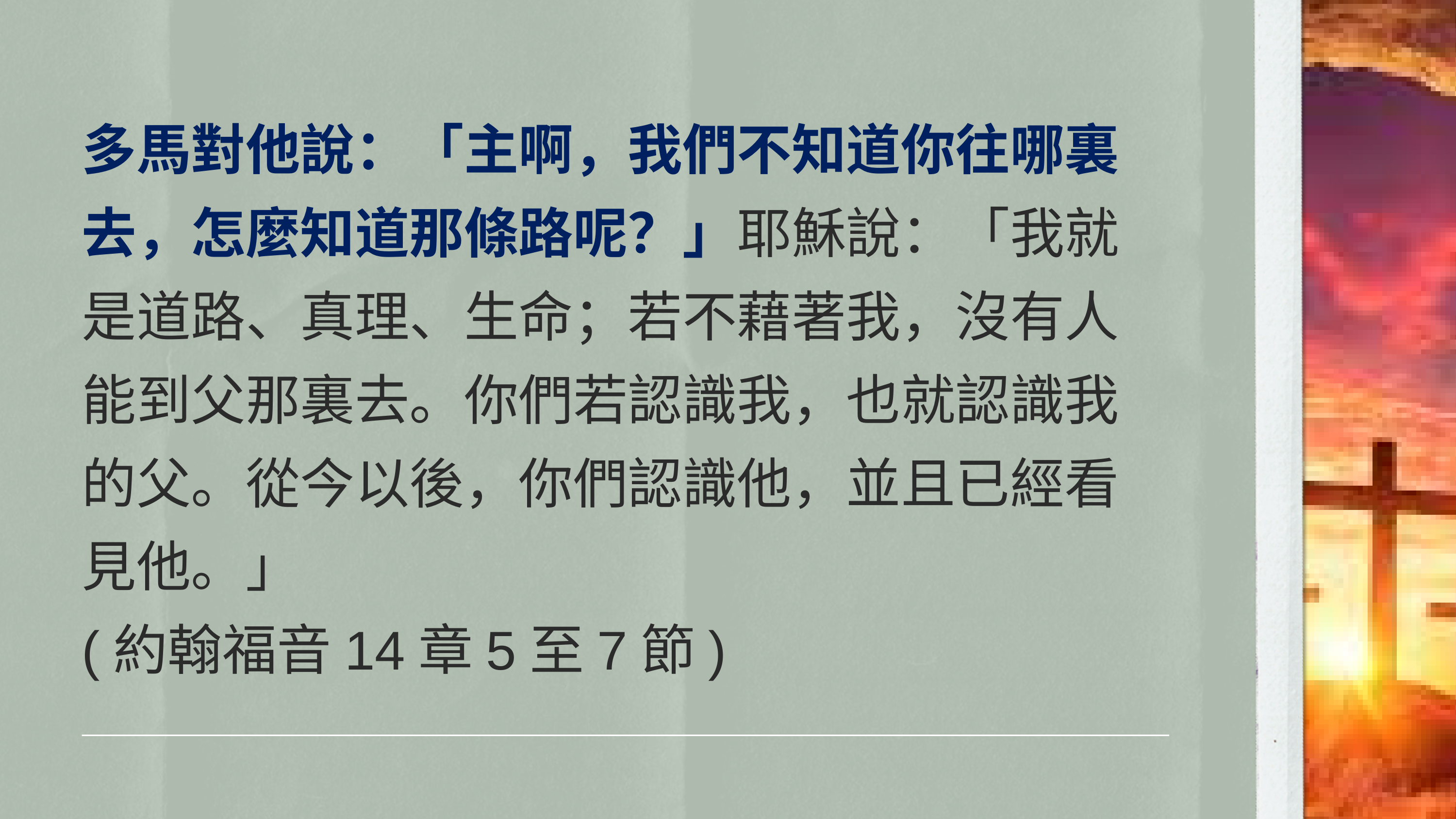

多馬對他說：「主啊，我們不知道你往哪裏去，怎麼知道那條路呢？」耶穌說：「我就是道路、真理、生命；若不藉著我，沒有人能到父那裏去。你們若認識我，也就認識我的父。從今以後，你們認識他，並且已經看見他。」
(約翰福音14章5至7節)